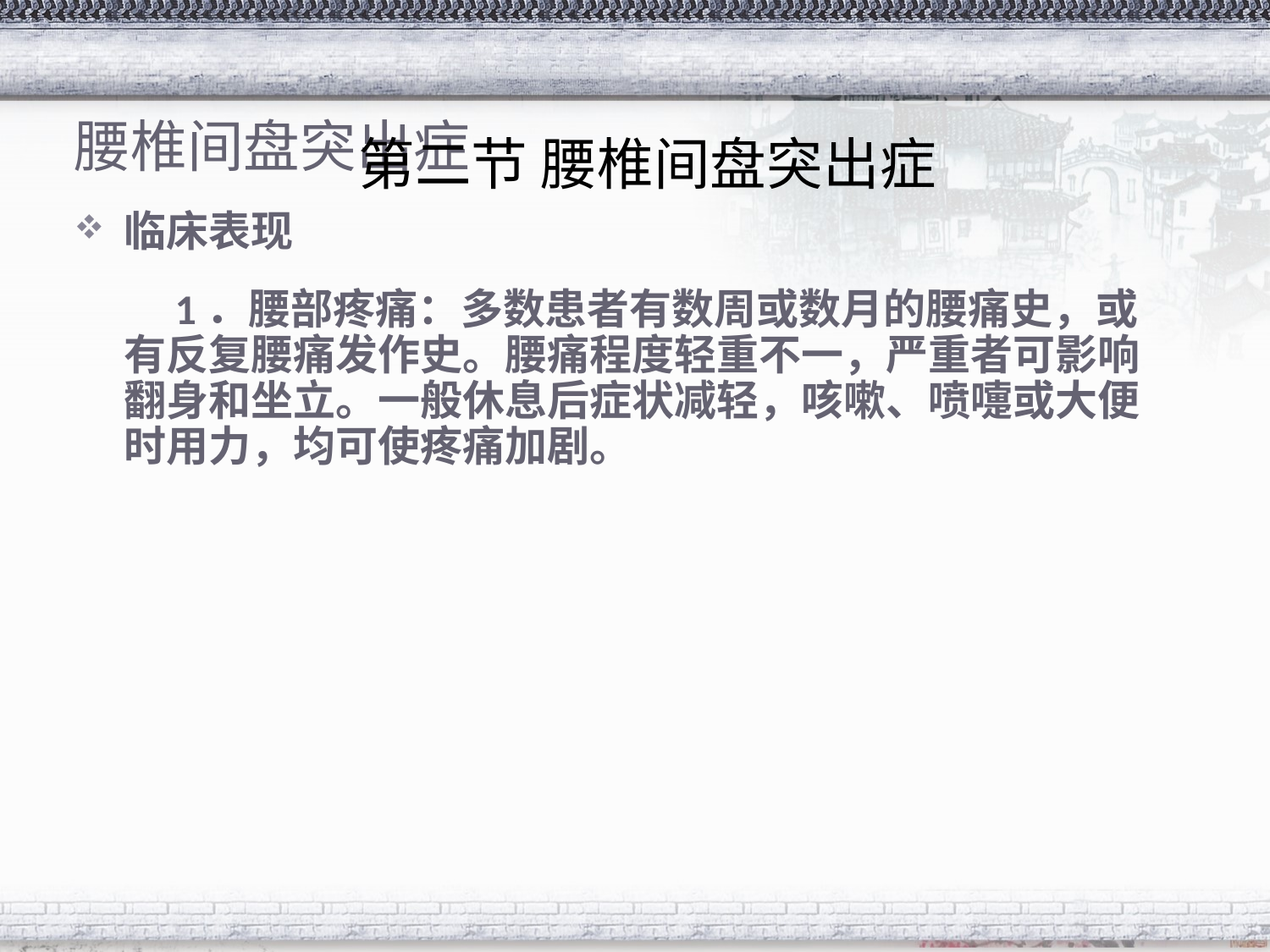

# 腰椎间盘突出症
第二节 腰椎间盘突出症
临床表现
    　1．腰部疼痛：多数患者有数周或数月的腰痛史，或有反复腰痛发作史。腰痛程度轻重不一，严重者可影响翻身和坐立。一般休息后症状减轻，咳嗽、喷嚏或大便时用力，均可使疼痛加剧。